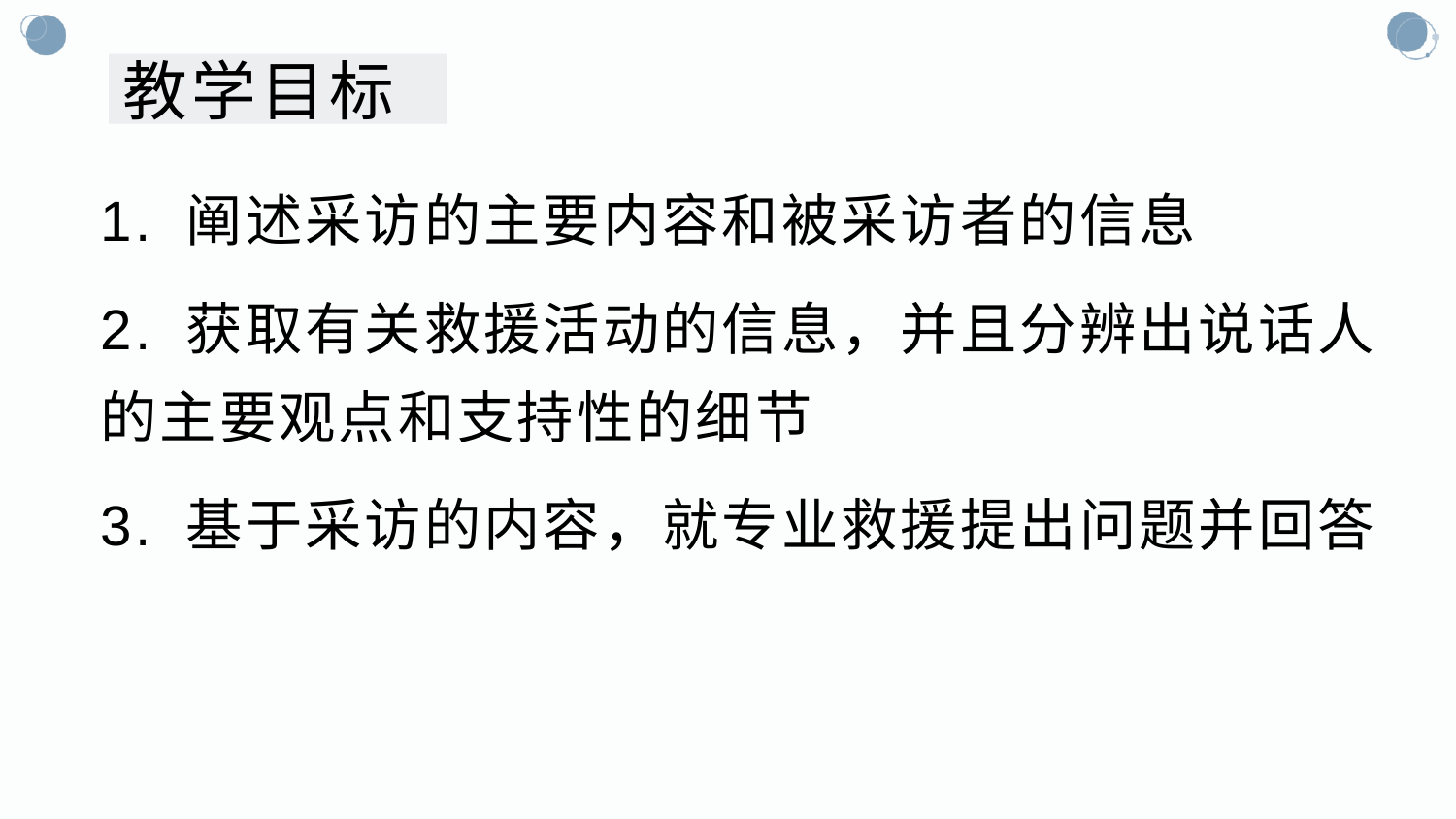

# 教学目标
1. 阐述采访的主要内容和被采访者的信息
2. 获取有关救援活动的信息，并且分辨出说话人的主要观点和支持性的细节
3. 基于采访的内容，就专业救援提出问题并回答